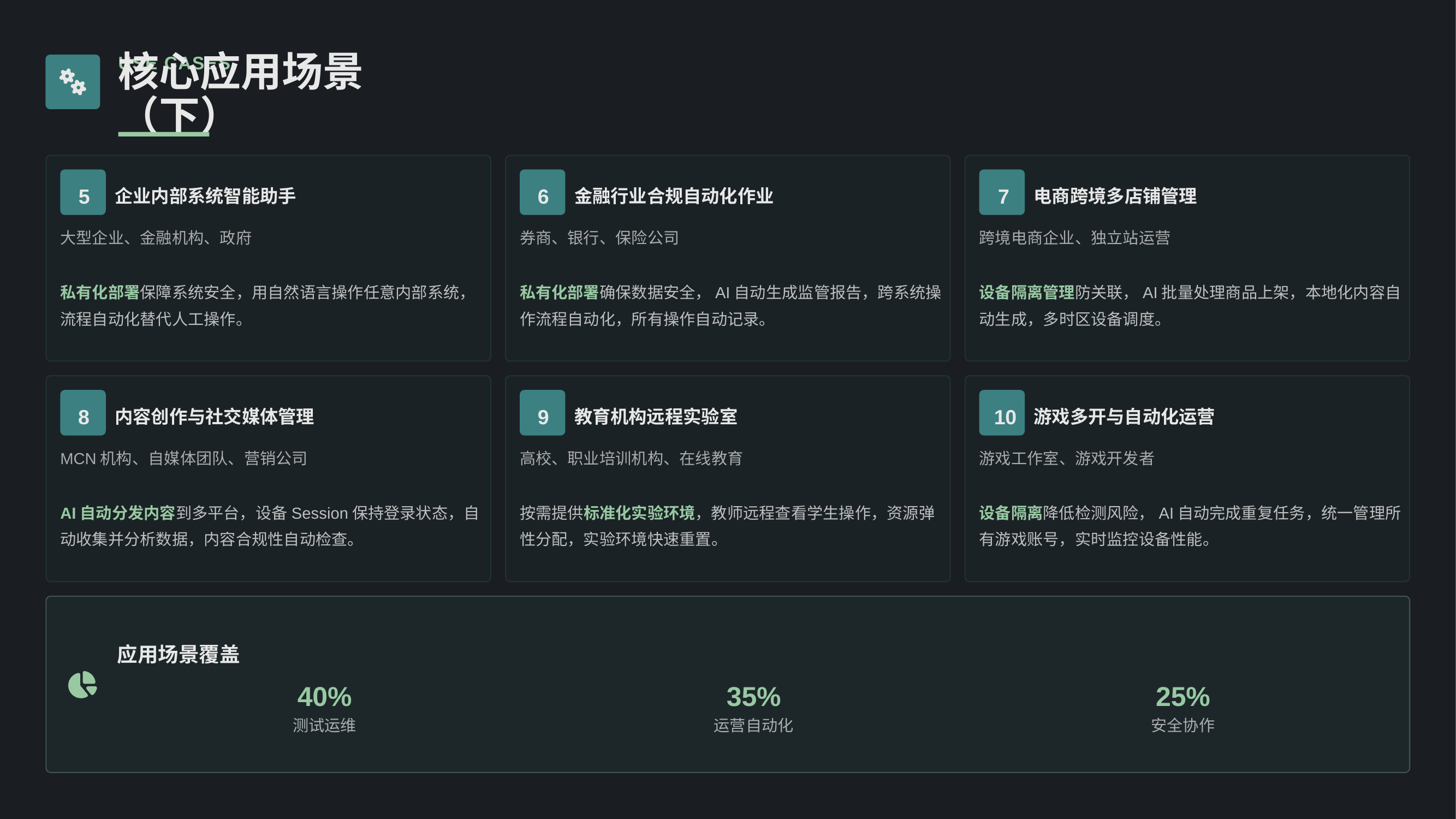

USE CASES

核心应用场景（下）

5
6
7
企业内部系统智能助手
金融行业合规自动化作业
电商跨境多店铺管理
大型企业、金融机构、政府
券商、银行、保险公司
跨境电商企业、独立站运营
私有化部署保障系统安全，用自然语言操作任意内部系统，流程自动化替代人工操作。
私有化部署确保数据安全，AI自动生成监管报告，跨系统操作流程自动化，所有操作自动记录。
设备隔离管理防关联，AI批量处理商品上架，本地化内容自动生成，多时区设备调度。

8
9
10
内容创作与社交媒体管理
教育机构远程实验室
游戏多开与自动化运营
MCN机构、自媒体团队、营销公司
高校、职业培训机构、在线教育
游戏工作室、游戏开发者
AI自动分发内容到多平台，设备Session保持登录状态，自动收集并分析数据，内容合规性自动检查。
按需提供标准化实验环境，教师远程查看学生操作，资源弹性分配，实验环境快速重置。
设备隔离降低检测风险，AI自动完成重复任务，统一管理所有游戏账号，实时监控设备性能。

应用场景覆盖

40%
35%
25%
测试运维
运营自动化
安全协作